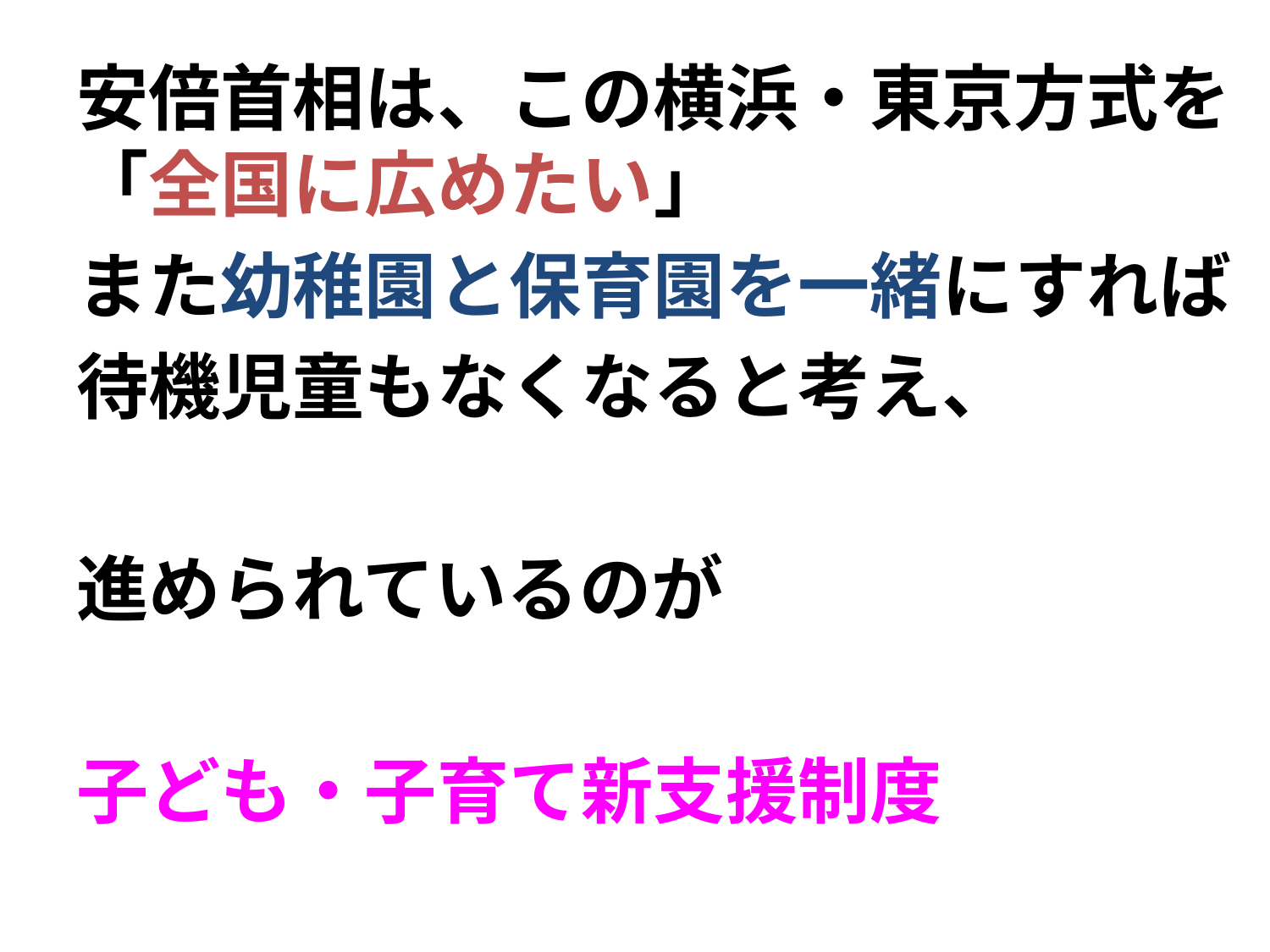

安倍首相は、この横浜・東京方式を「全国に広めたい」
また幼稚園と保育園を一緒にすれば
待機児童もなくなると考え、

進められているのが

子ども・子育て新支援制度